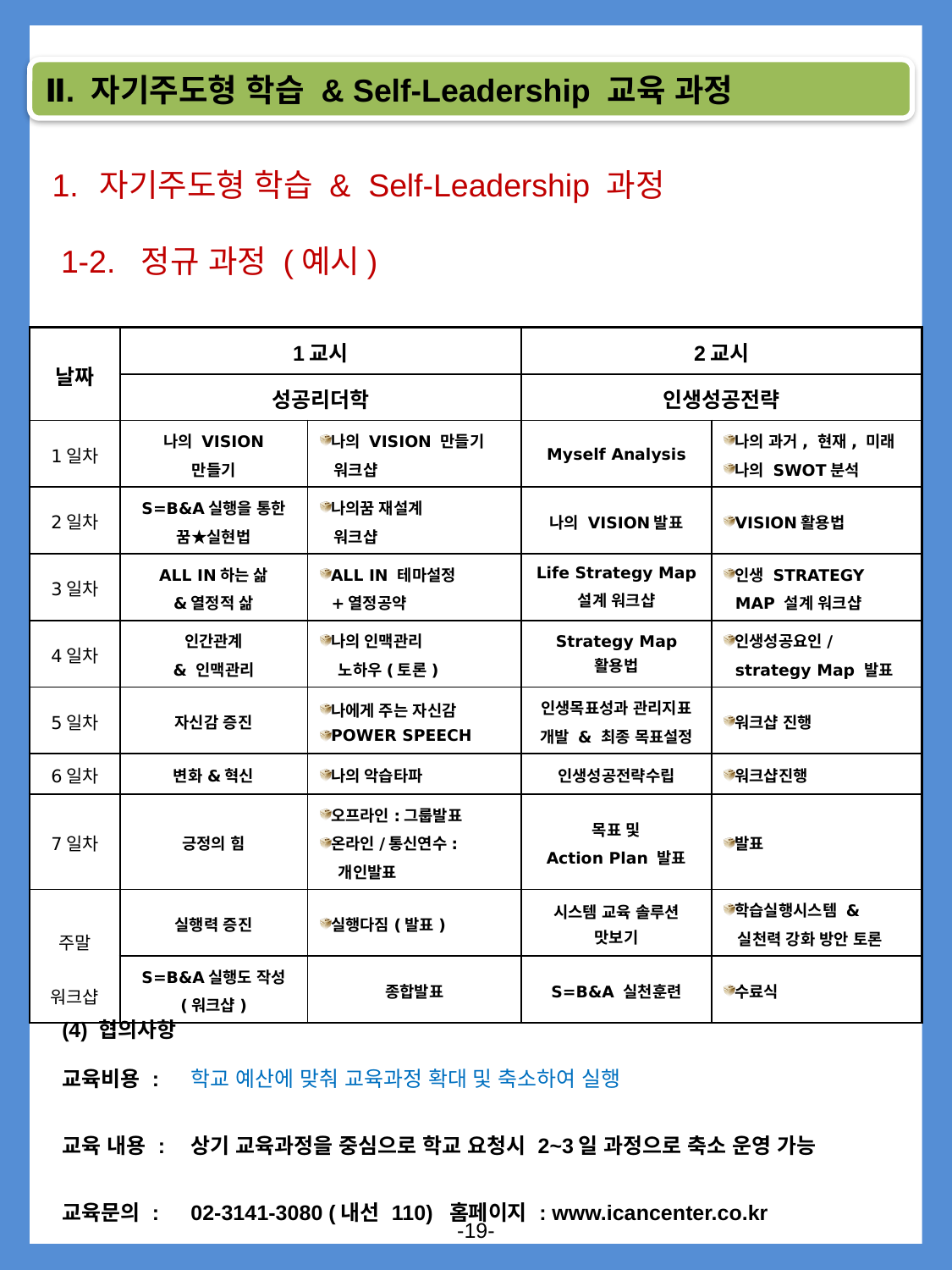

Ⅱ. 자기주도형 학습 & Self-Leadership 교육 과정

자기주도형 학습 &  Self-Leadership 과정
 1-2.  정규 과정 (예시)
| 날짜 | 1교시 |  | 2교시 |  |
| --- | --- | --- | --- | --- |
|  | 성공리더학 |  | 인생성공전략 |  |
| 1일차 | 나의 VISION 만들기 | 나의 VISION 만들기 워크샵 | Myself Analysis | 나의 과거, 현재, 미래 나의 SWOT분석 |
| 2일차 | S=B&A실행을 통한 꿈★실현법 | 나의꿈 재설계 워크샵 | 나의 VISION발표 | VISION활용법 |
| 3일차 | ALL IN하는 삶 &열정적 삶 | ALL IN 테마설정 +열정공약 | Life Strategy Map 설계 워크샵 | 인생 STRATEGY MAP 설계 워크샵 |
| 4일차 | 인간관계 & 인맥관리 | 나의 인맥관리 노하우(토론) | Strategy Map 활용법 | 인생성공요인/ strategy Map 발표 |
| 5일차 | 자신감 증진 | 나에게 주는 자신감 POWER SPEECH | 인생목표성과 관리지표 개발 & 최종 목표설정 | 워크샵 진행 |
| 6일차 | 변화&혁신 | 나의 악습타파 | 인생성공전략수립 | 워크샵진행 |
| 7일차 | 긍정의 힘 | 오프라인:그룹발표 온라인/통신연수: 개인발표 | 목표 및 Action Plan 발표 | 발표 |
| 주말 워크샵 | 실행력 증진 | 실행다짐(발표) | 시스템 교육 솔루션 맛보기 | 학습실행시스템 & 실천력 강화 방안 토론 |
|  | S=B&A실행도 작성 (워크샵) | 종합발표 | S=B&A 실천훈련 | 수료식 |
(4) 협의사항
| 교육비용 : | 학교 예산에 맞춰 교육과정 확대 및 축소하여 실행 |
| --- | --- |
| 교육 내용 : | 상기 교육과정을 중심으로 학교 요청시 2~3일 과정으로 축소 운영 가능 |
| 교육문의 : | 02-3141-3080 (내선 110) 홈페이지 : www.icancenter.co.kr |